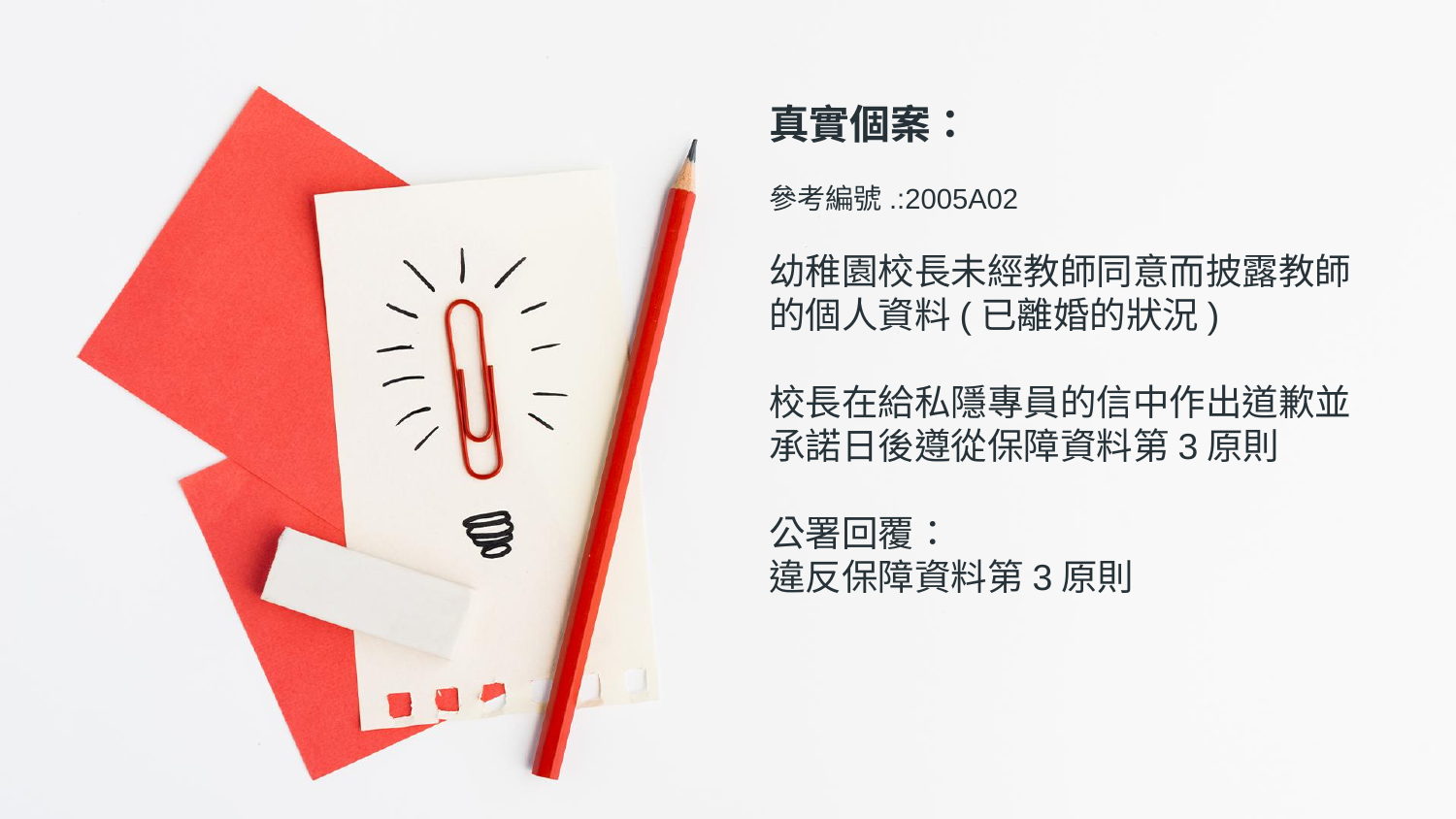

# 真實個案： 參考編號.:2005A02 幼稚園校長未經教師同意而披露教師的個人資料(已離婚的狀況) 校長在給私隱專員的信中作出道歉並承諾日後遵從保障資料第3原則 公署回覆： 違反保障資料第3原則